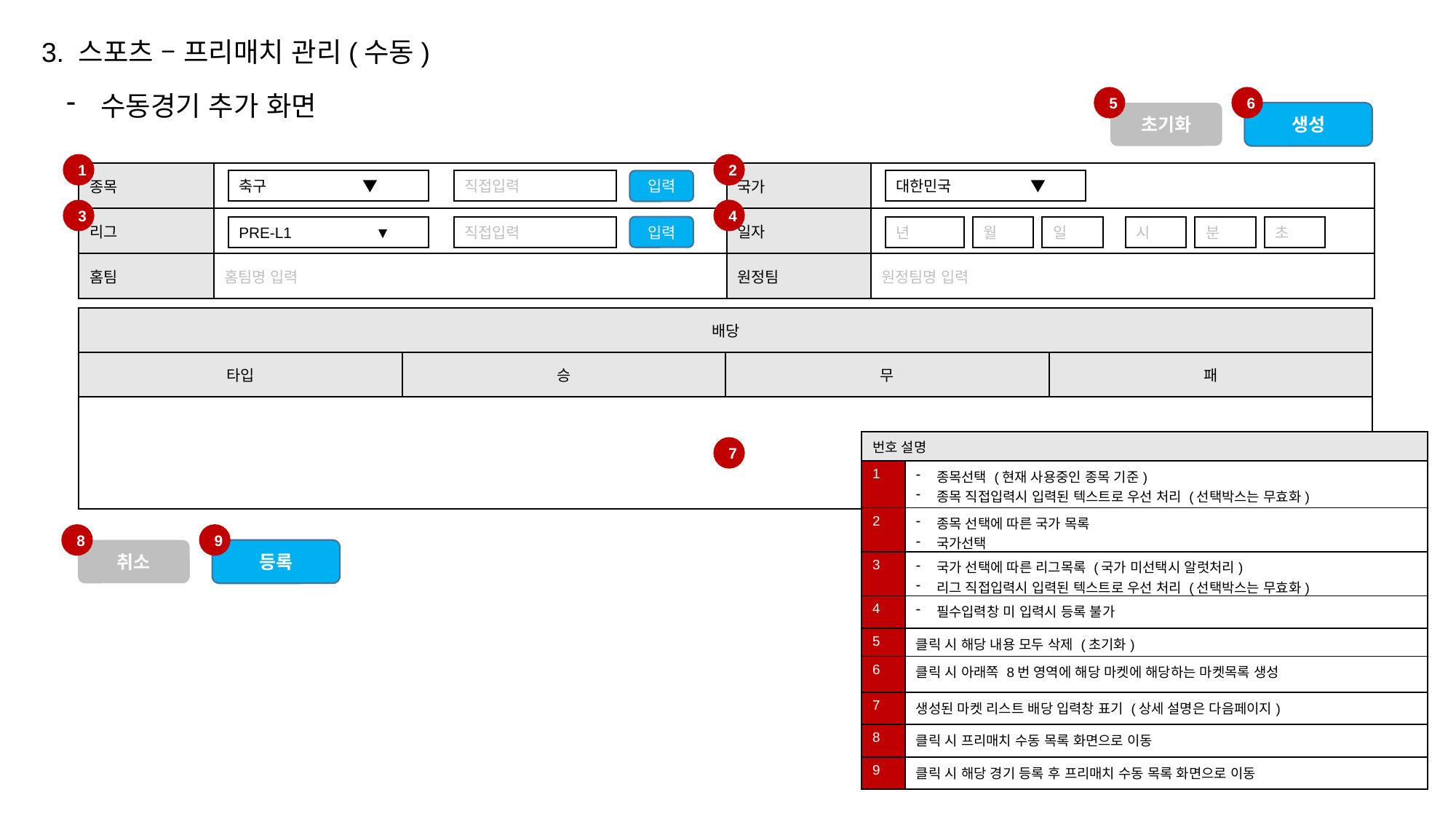

3. 스포츠 – 프리매치 관리(수동)
수동경기 추가 화면
5
6
초기화
생성
1
2
| 종목 |  | 국가 |  |
| --- | --- | --- | --- |
| 리그 |  | 일자 |  |
| 홈팀 | 홈팀명 입력 | 원정팀 | 원정팀명 입력 |
축구                       ▼
직접입력
입력
대한민국                   ▼
3
4
PRE-L1                    ▼
직접입력
입력
년
월
일
시
분
초
| 배당 |  |  |  |
| --- | --- | --- | --- |
| 타입 | 승 | 무 | 패 |

| 번호 설명 |  |
| --- | --- |
| 1 | 종목선택 (현재 사용중인 종목 기준) 종목 직접입력시 입력된 텍스트로 우선 처리 (선택박스는 무효화) |
| 2 | 종목 선택에 따른 국가 목록 국가선택 |
| 3 | 국가 선택에 따른 리그목록 (국가 미선택시 알럿처리) 리그 직접입력시 입력된 텍스트로 우선 처리 (선택박스는 무효화) |
| 4 | 필수입력창 미 입력시 등록 불가 |
| 5 | 클릭 시 해당 내용 모두 삭제 (초기화) |
| 6 | 클릭 시 아래쪽 8번 영역에 해당 마켓에 해당하는 마켓목록 생성 |
| 7 | 생성된 마켓 리스트 배당 입력창 표기 (상세 설명은 다음페이지) |
| 8 | 클릭 시 프리매치 수동 목록 화면으로 이동 |
| 9 | 클릭 시 해당 경기 등록 후 프리매치 수동 목록 화면으로 이동 |
7
8
9
취소
등록